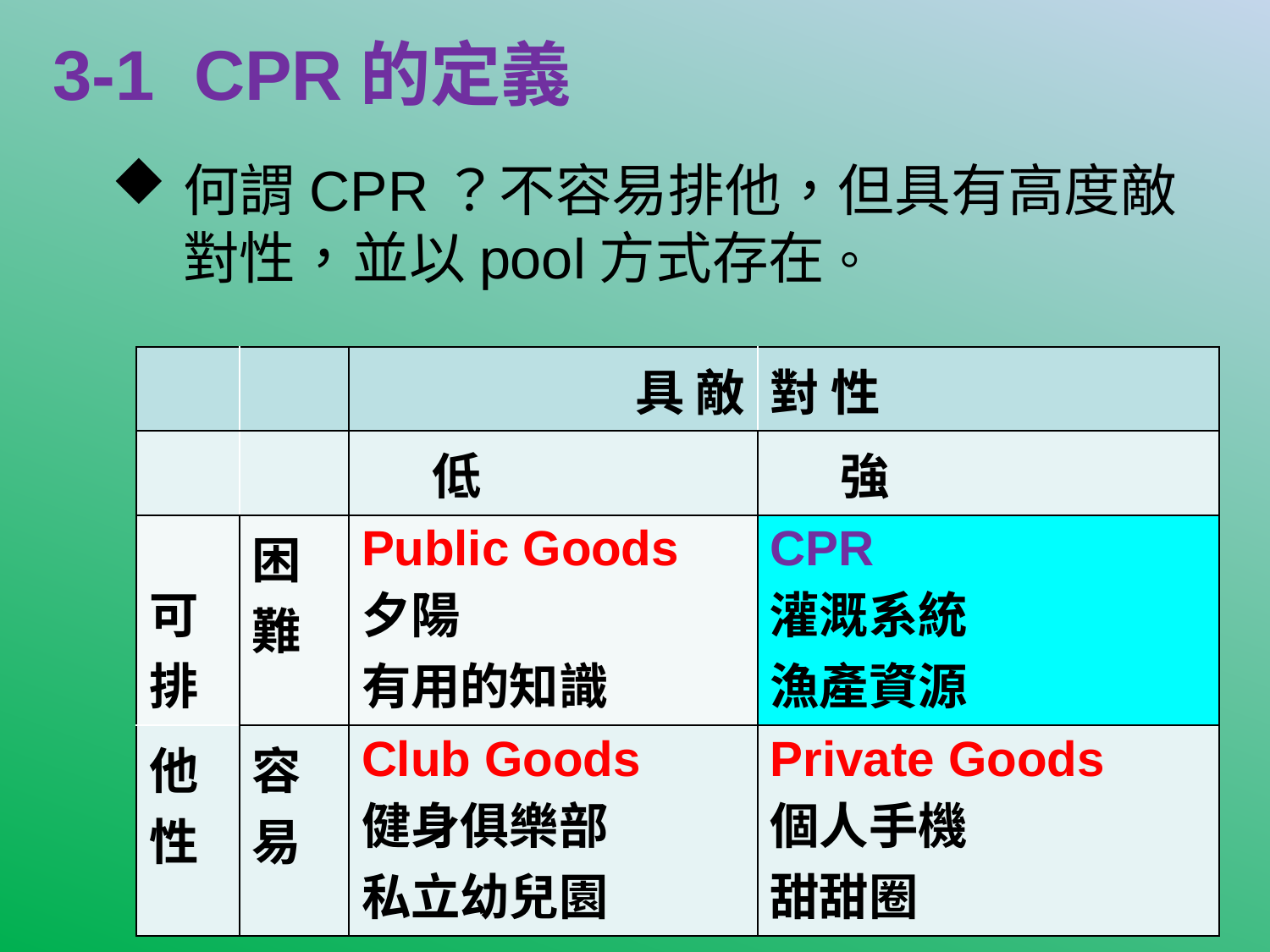

# 3-1  CPR的定義
何謂CPR？不容易排他，但具有高度敵對性，並以pool方式存在。
|  |  | 具 敵 | 對 性 |
| --- | --- | --- | --- |
|  |  | 低 | 強 |
| 可 排 | 困 難 | Public Goods 夕陽 有用的知識 | CPR 灌溉系統 漁產資源 |
| 他 性 | 容 易 | Club Goods 健身俱樂部 私立幼兒園 | Private Goods 個人手機 甜甜圈 |
14